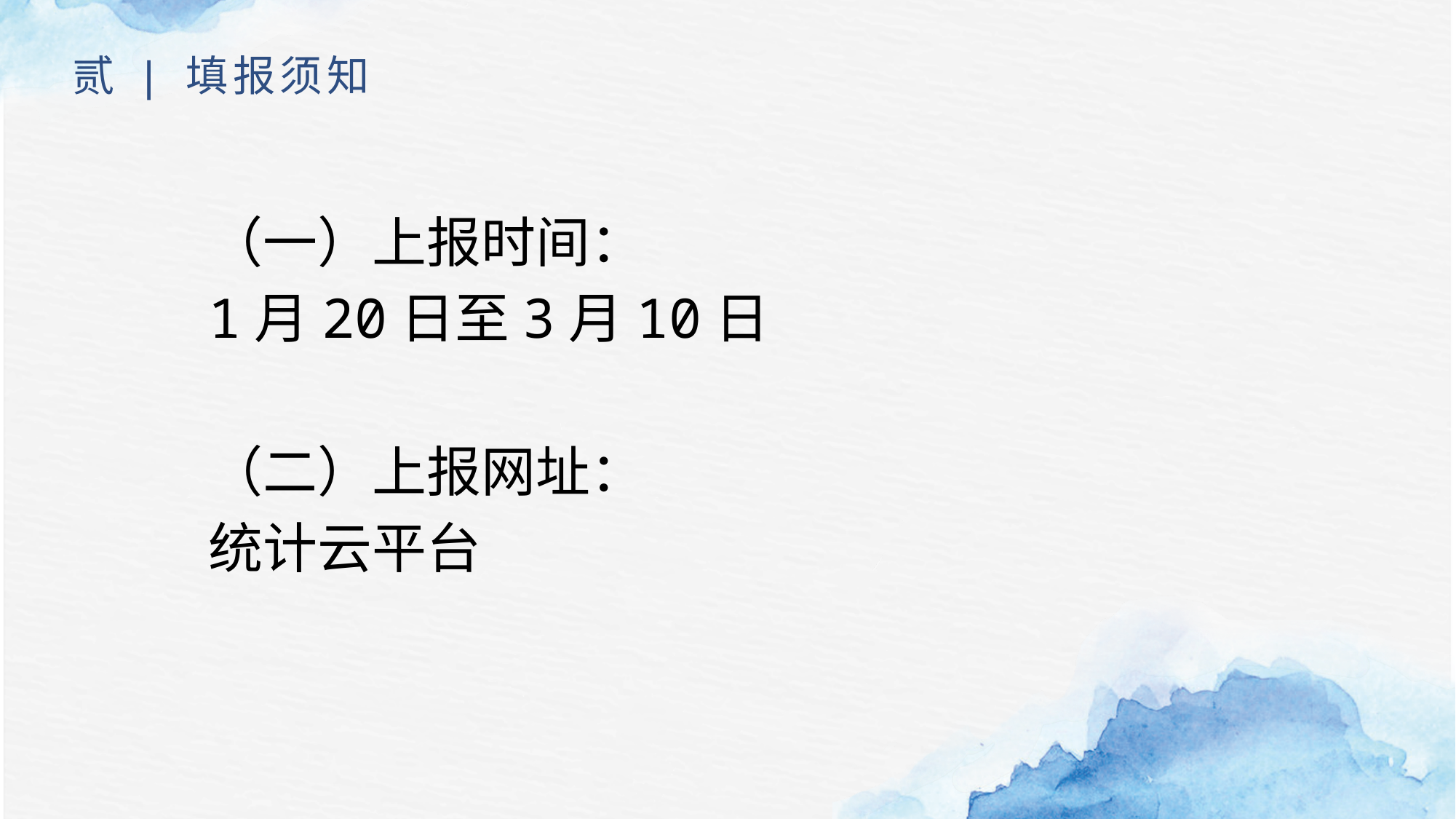

# 贰 | 填报须知
（一）上报时间：
1月20日至3月10日

（二）上报网址：
统计云平台